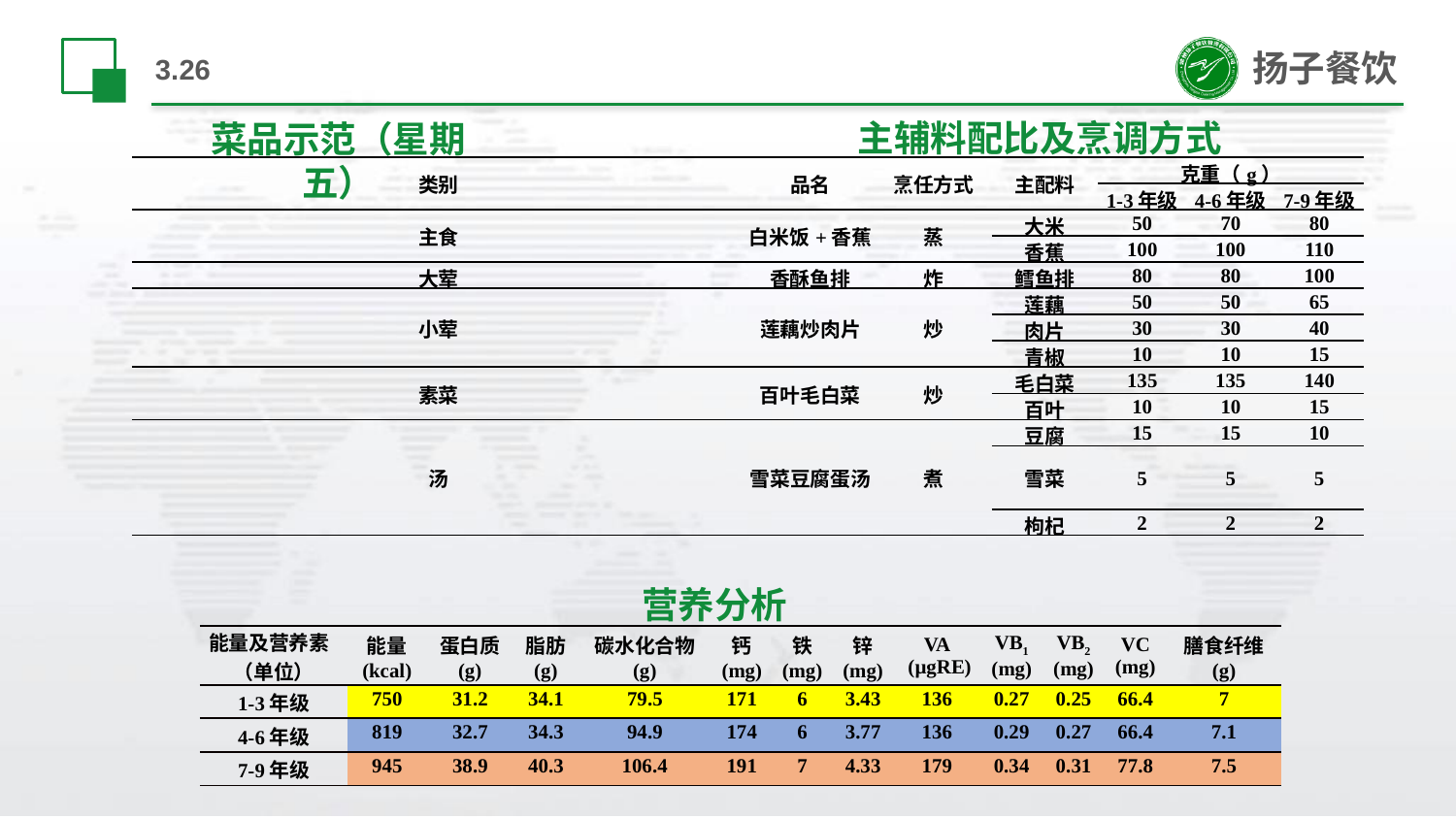

# 3.26
主辅料配比及烹调方式
菜品示范（星期五）
| 类别 | 品名 | 烹任方式 | 主配料 | 克重（g） |  |  |
| --- | --- | --- | --- | --- | --- | --- |
|  |  |  |  | 1-3年级 | 4-6年级 | 7-9年级 |
| 主食 | 白米饭+香蕉 | 蒸 | 大米 | 50 | 70 | 80 |
|  |  |  | 香蕉 | 100 | 100 | 110 |
| 大荤 | 香酥鱼排 | 炸 | 鳕鱼排 | 80 | 80 | 100 |
| 小荤 | 莲藕炒肉片 | 炒 | 莲藕 | 50 | 50 | 65 |
|  |  |  | 肉片 | 30 | 30 | 40 |
|  |  |  | 青椒 | 10 | 10 | 15 |
| 素菜 | 百叶毛白菜 | 炒 | 毛白菜 | 135 | 135 | 140 |
|  |  |  | 百叶 | 10 | 10 | 15 |
| 汤 | 雪菜豆腐蛋汤 | 煮 | 豆腐 | 15 | 15 | 10 |
|  |  |  | 雪菜 | 5 | 5 | 5 |
|  |  |  | 枸杞 | 2 | 2 | 2 |
营养分析
| 能量及营养素 （单位） | 能量 (kcal) | 蛋白质 (g) | 脂肪 (g) | 碳水化合物 (g) | 钙 (mg) | 铁 (mg) | 锌 (mg) | VA (µgRE) | VB1 (mg) | VB2 (mg) | VC (mg) | 膳食纤维 (g) |
| --- | --- | --- | --- | --- | --- | --- | --- | --- | --- | --- | --- | --- |
| 1-3年级 | 750 | 31.2 | 34.1 | 79.5 | 171 | 6 | 3.43 | 136 | 0.27 | 0.25 | 66.4 | 7 |
| 4-6年级 | 819 | 32.7 | 34.3 | 94.9 | 174 | 6 | 3.77 | 136 | 0.29 | 0.27 | 66.4 | 7.1 |
| 7-9年级 | 945 | 38.9 | 40.3 | 106.4 | 191 | 7 | 4.33 | 179 | 0.34 | 0.31 | 77.8 | 7.5 |